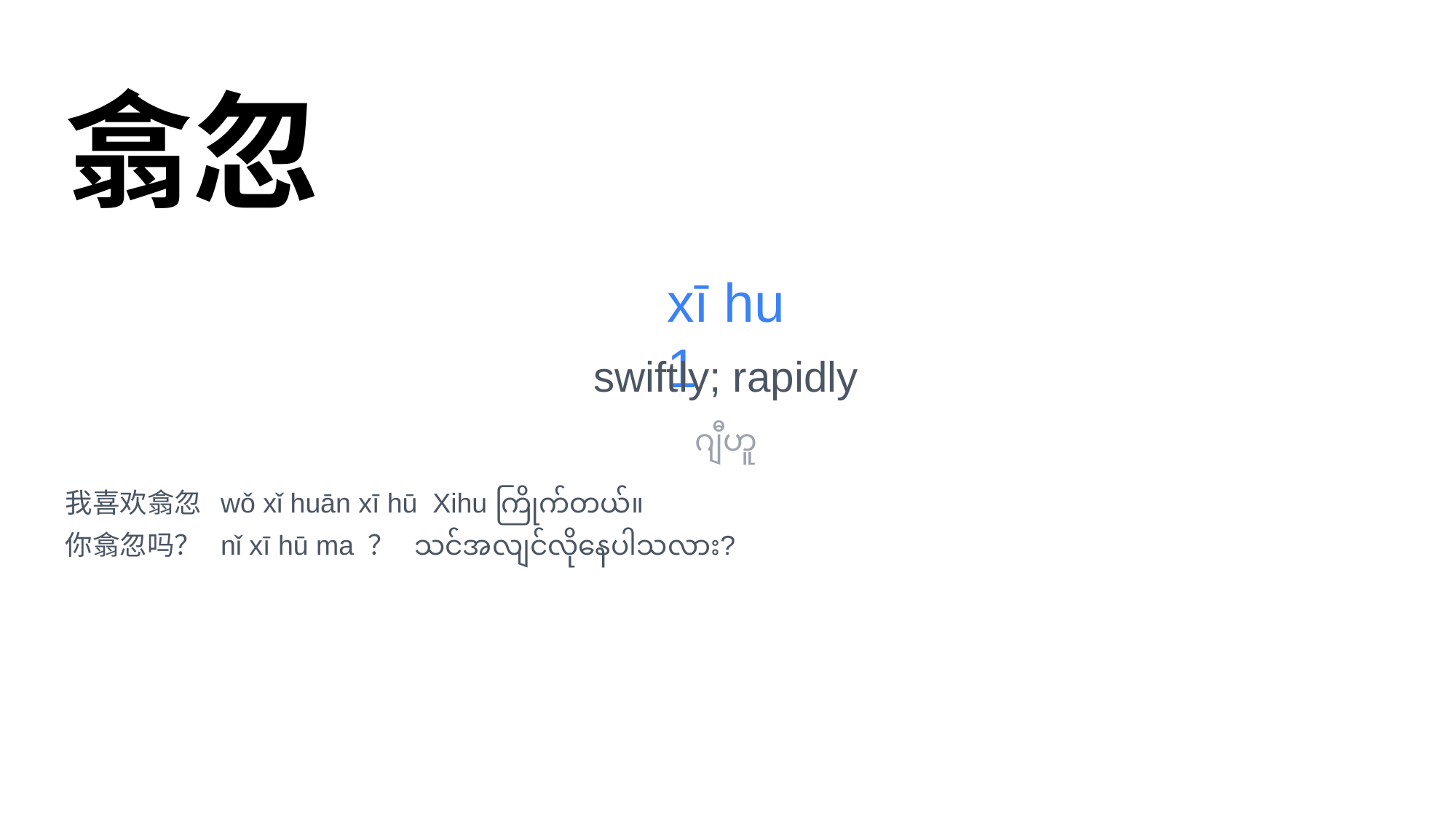

翕忽
xī hu
1
swiftly; rapidly
ဂျီဟူ
我喜欢翕忽  wǒ xǐ huān xī hū  Xihu ကြိုက်တယ်။
你翕忽吗？  nǐ xī hū ma ？  သင်အလျင်လိုနေပါသလား?